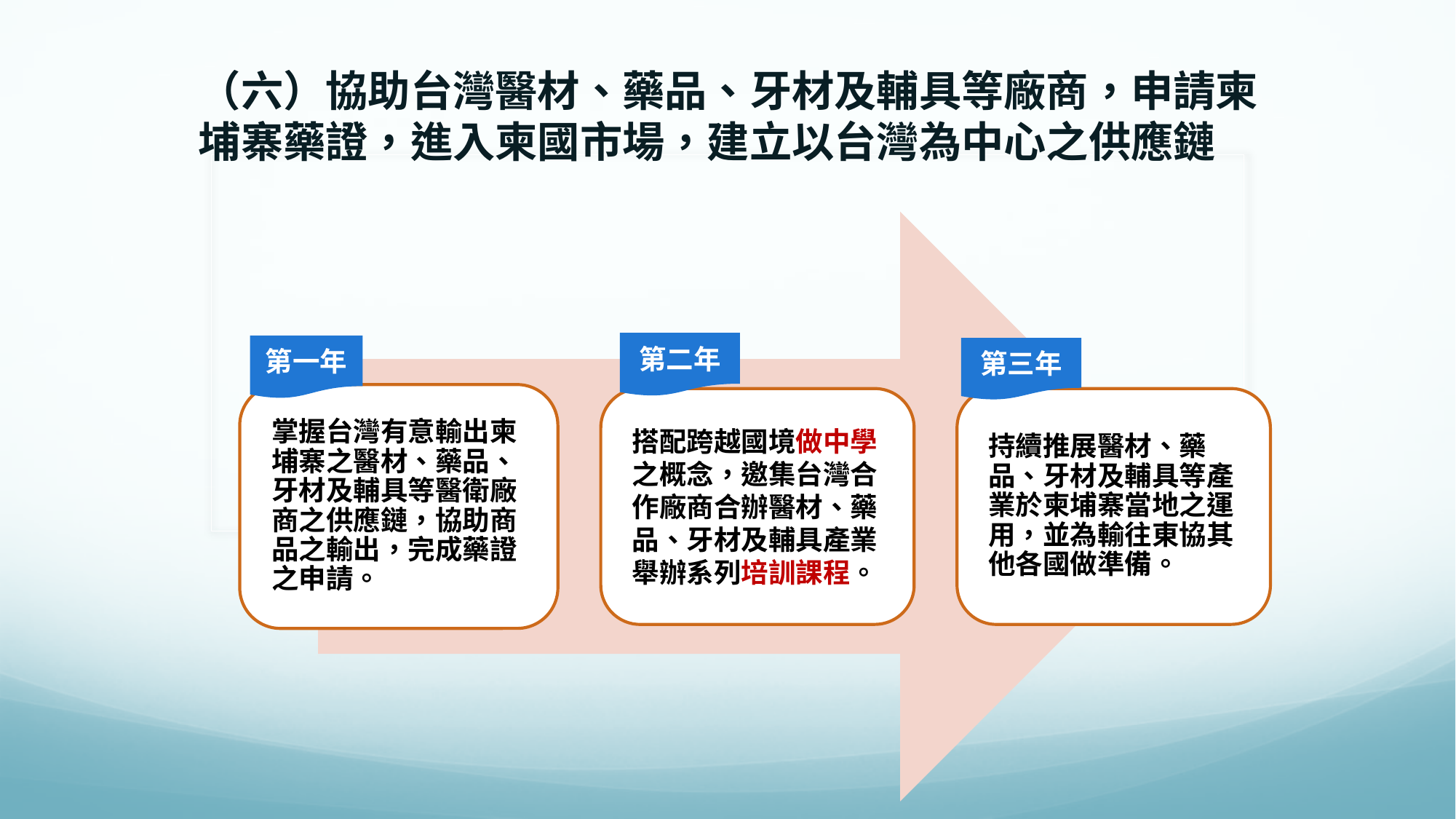

（六）協助台灣醫材、藥品、牙材及輔具等廠商，申請柬埔寨藥證，進入柬國市場，建立以台灣為中心之供應鏈
掌握台灣有意輸出柬埔寨之醫材、藥品、牙材及輔具等醫衛廠商之供應鏈，協助商品之輸出，完成藥證之申請。
搭配跨越國境做中學之概念，邀集台灣合作廠商合辦醫材、藥品、牙材及輔具產業舉辦系列培訓課程。
持續推展醫材、藥品、牙材及輔具等產業於柬埔寨當地之運用，並為輸往東協其他各國做準備。
第二年
第一年
第三年